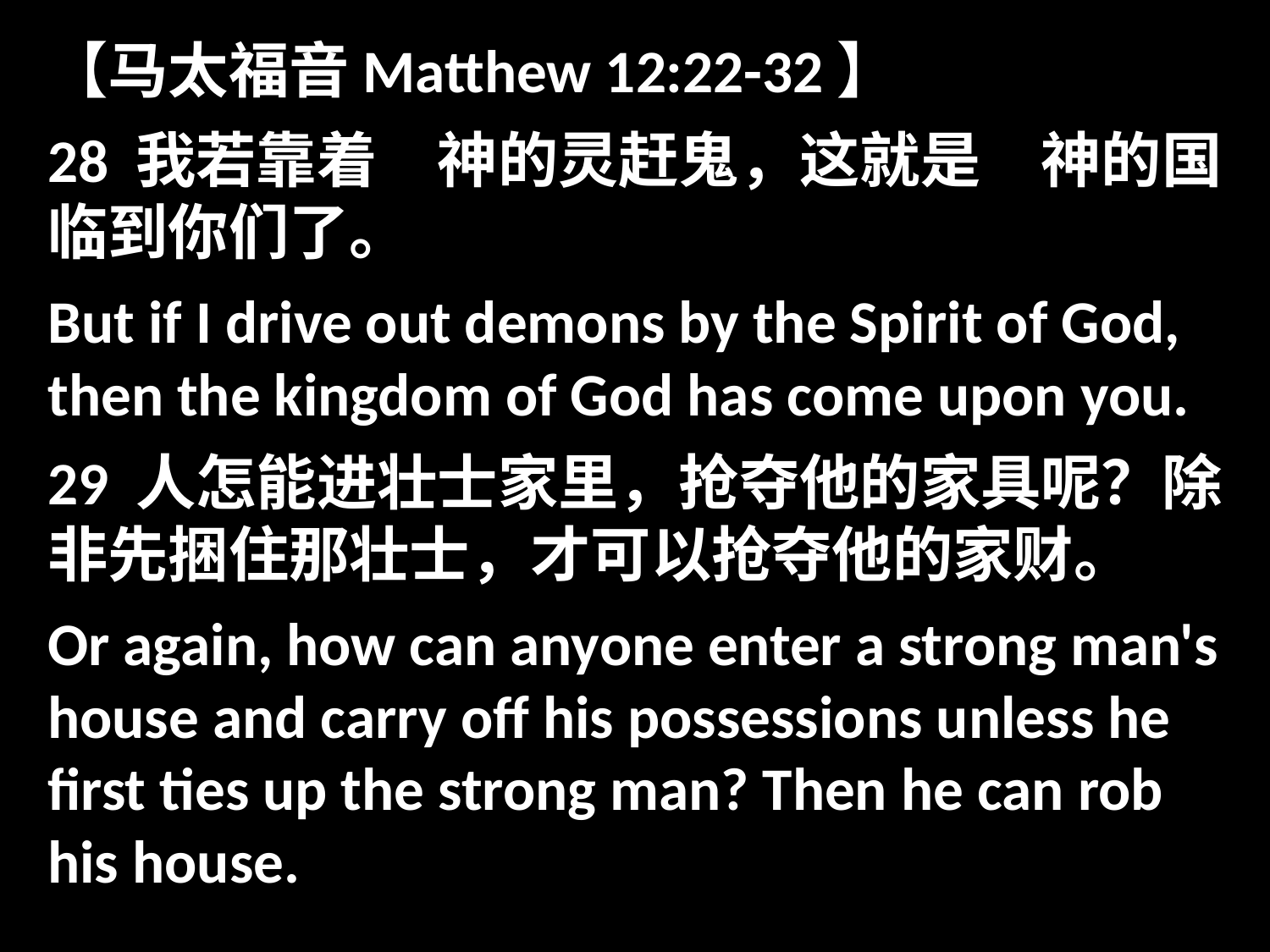

【马太福音Matthew 12:22-32】
28 我若靠着　神的灵赶鬼，这就是　神的国临到你们了。
But if I drive out demons by the Spirit of God, then the kingdom of God has come upon you.
29 人怎能进壮士家里，抢夺他的家具呢？除非先捆住那壮士，才可以抢夺他的家财。
Or again, how can anyone enter a strong man's house and carry off his possessions unless he first ties up the strong man? Then he can rob his house.